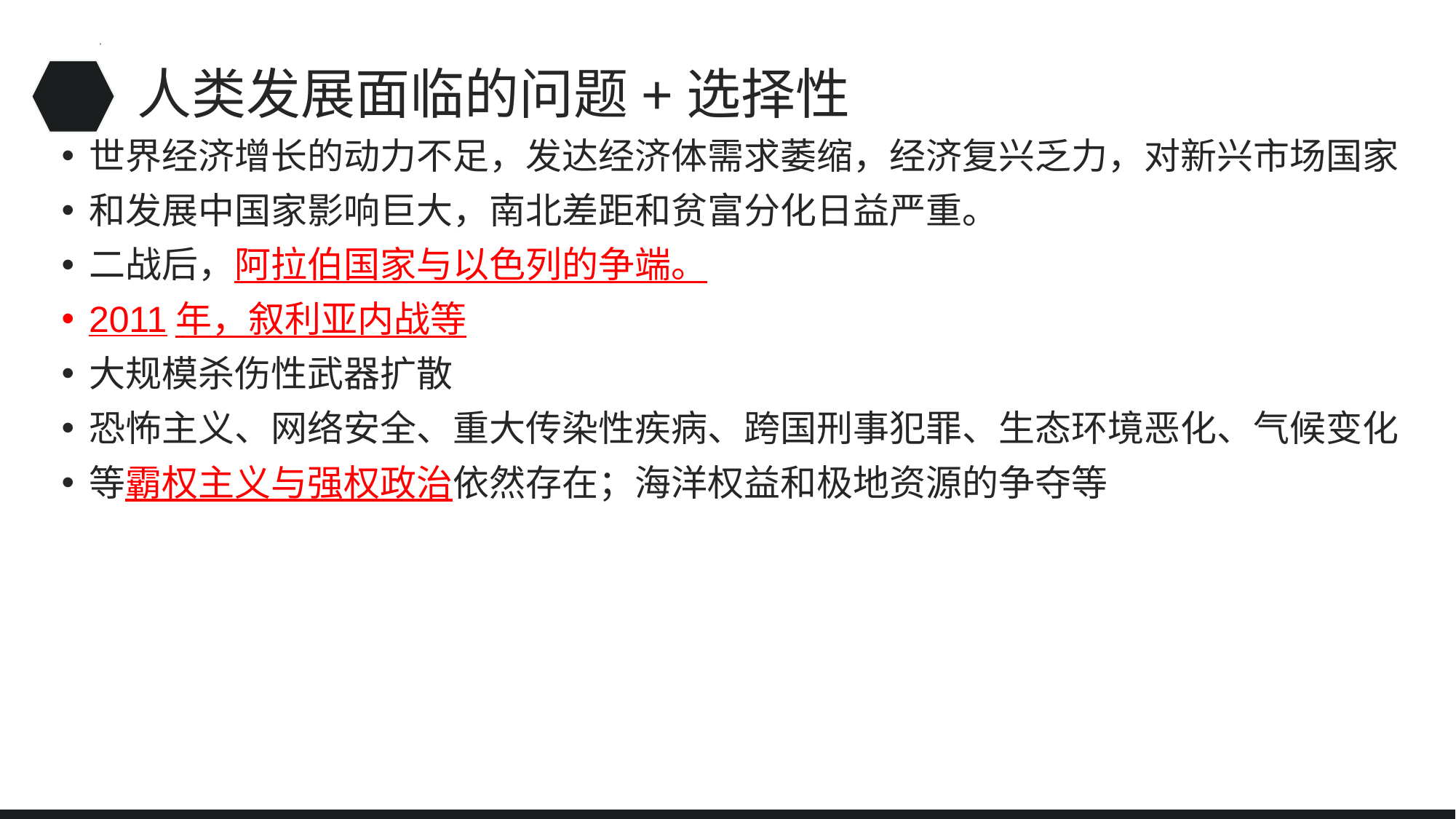

# 人类发展面临的问题+选择性
世界经济增长的动力不足，发达经济体需求萎缩，经济复兴乏力，对新兴市场国家
和发展中国家影响巨大，南北差距和贫富分化日益严重。
二战后，阿拉伯国家与以色列的争端。
2011年，叙利亚内战等
大规模杀伤性武器扩散
恐怖主义、网络安全、重大传染性疾病、跨国刑事犯罪、生态环境恶化、气候变化
等霸权主义与强权政治依然存在；海洋权益和极地资源的争夺等